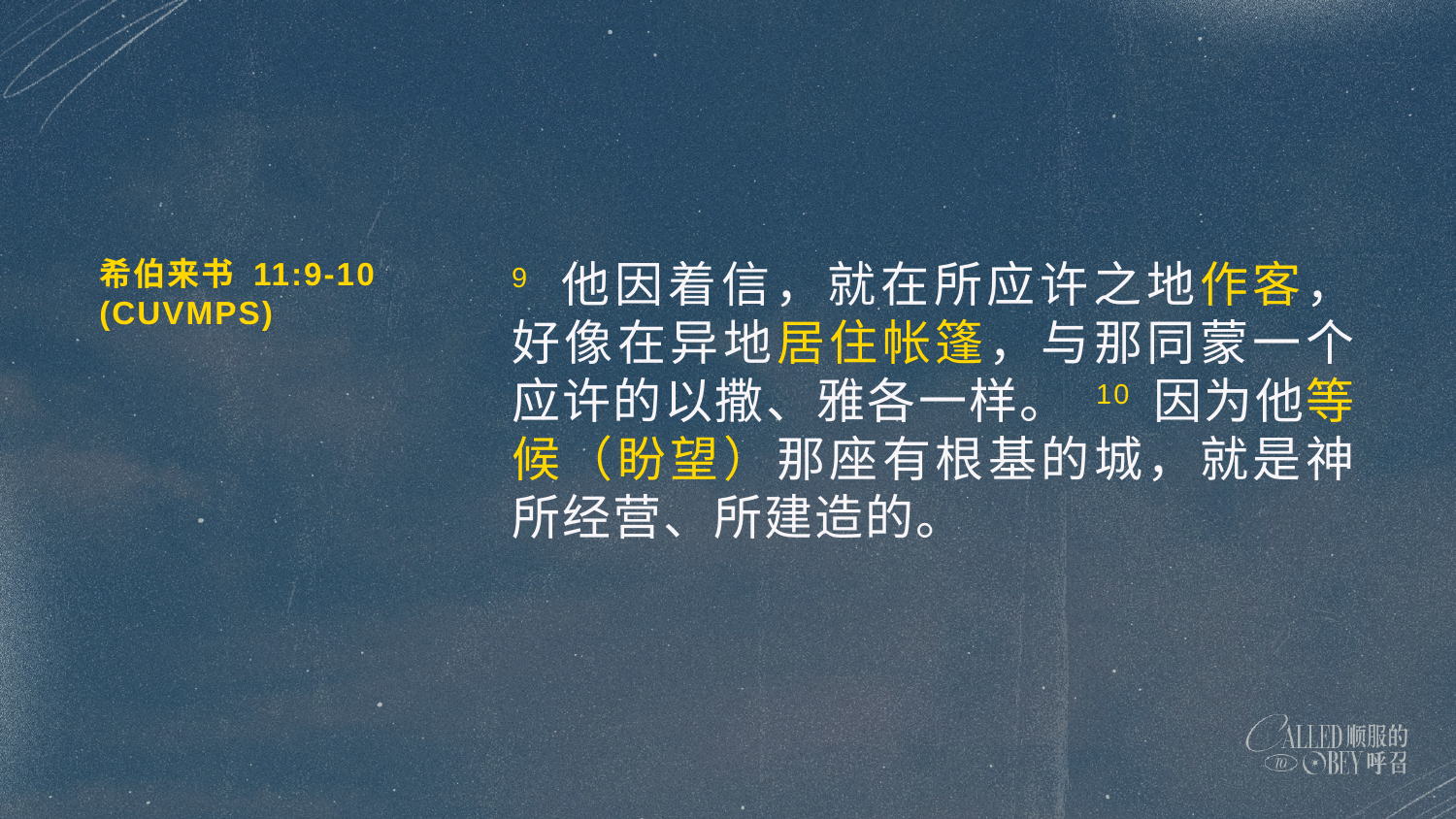

希伯来书 11:9-10 (CUVMPS)
9 他因着信，就在所应许之地作客，好像在异地居住帐篷，与那同蒙一个应许的以撒、雅各一样。 10 因为他等候（盼望）那座有根基的城，就是神所经营、所建造的。